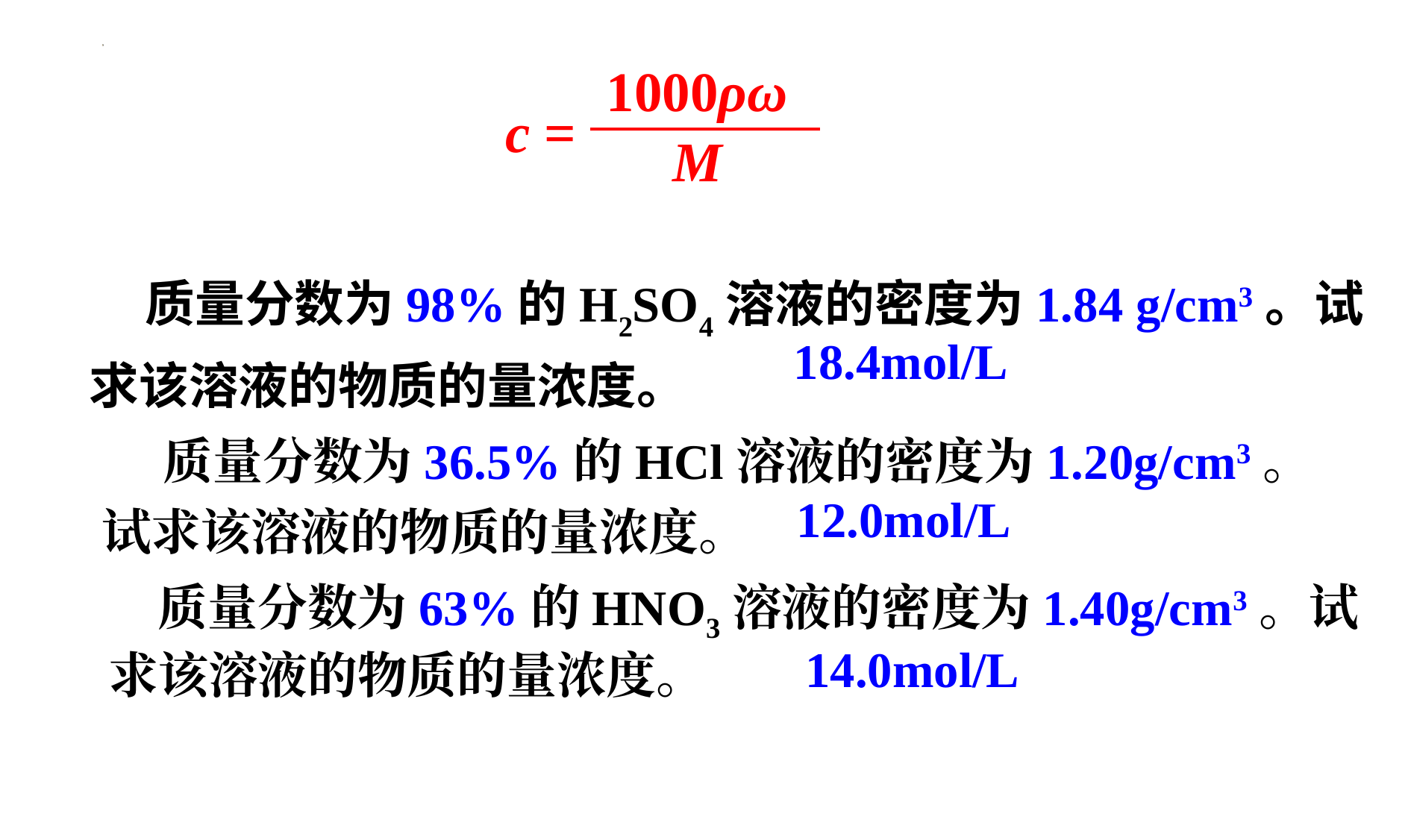

1000ρω
M
c =
质量分数为98%的H2SO4溶液的密度为1.84 g/cm3。试求该溶液的物质的量浓度。
18.4mol/L
    质量分数为36.5%的HCl溶液的密度为1.20g/cm3。试求该溶液的物质的量浓度。
12.0mol/L
   质量分数为63%的HNO3溶液的密度为1.40g/cm3。试求该溶液的物质的量浓度。
14.0mol/L